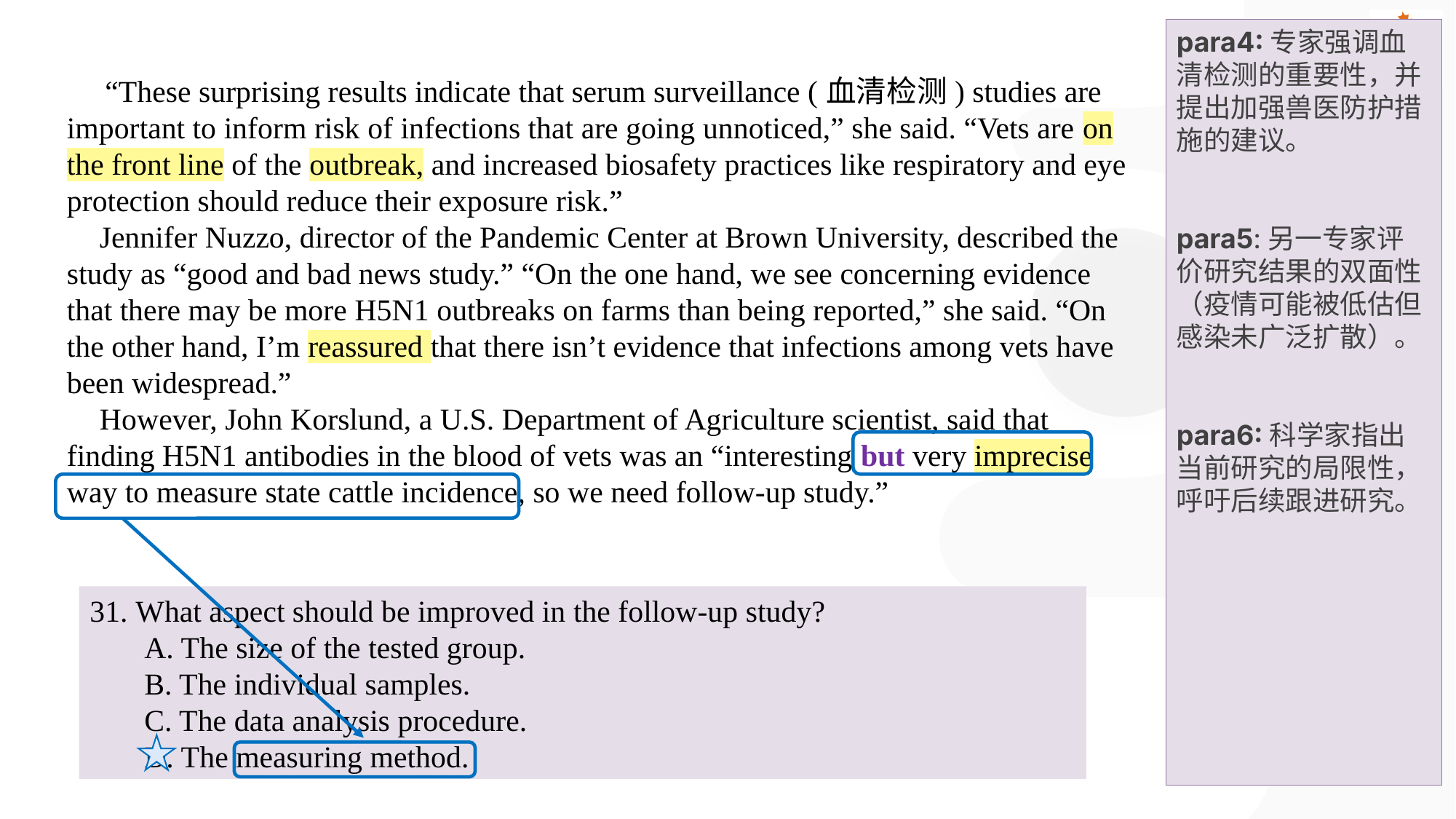

para4:专家强调血清检测的重要性，并提出加强兽医防护措施的建议。

para5:另一专家评价研究结果的双面性（疫情可能被低估但感染未广泛扩散）。

para6:科学家指出当前研究的局限性，呼吁后续跟进研究。

     “These surprising results indicate that serum surveillance (血清检测) studies are important to inform risk of infections that are going unnoticed,” she said. “Vets are on the front line of the outbreak, and increased biosafety practices like respiratory and eye protection should reduce their exposure risk.”
    Jennifer Nuzzo, director of the Pandemic Center at Brown University, described the study as “good and bad news study.” “On the one hand, we see concerning evidence that there may be more H5N1 outbreaks on farms than being reported,” she said. “On the other hand, I’m reassured that there isn’t evidence that infections among vets have been widespread.”
    However, John Korslund, a U.S. Department of Agriculture scientist, said that finding H5N1 antibodies in the blood of vets was an “interesting but very imprecise way to measure state cattle incidence, so we need follow-up study.”

31. What aspect should be improved in the follow-up study?
A. The size of the tested group.
B. The individual samples.
C. The data analysis procedure.
D. The measuring method.